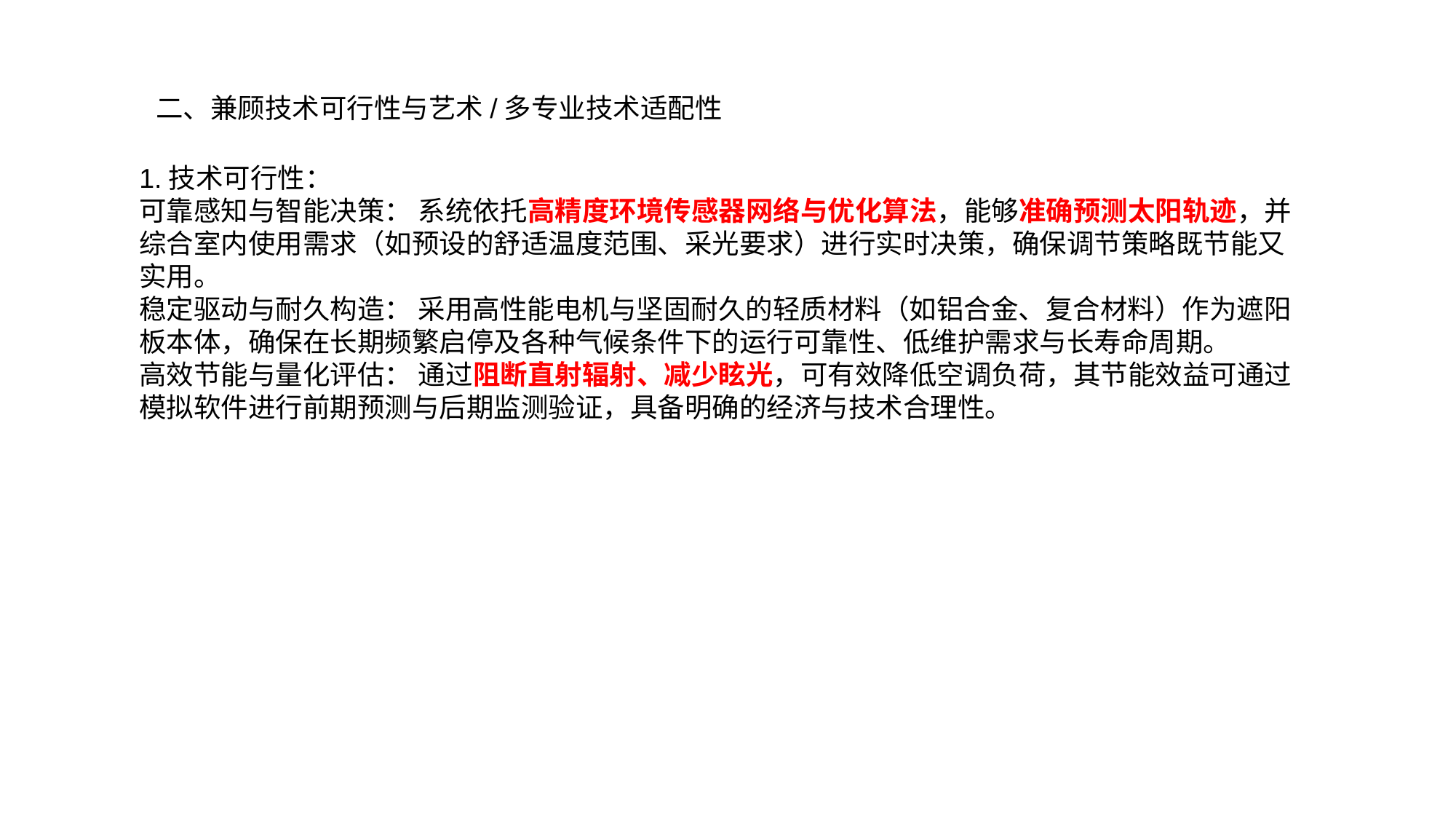

二、兼顾技术可行性与艺术/多专业技术适配性

1.技术可行性：
可靠感知与智能决策： 系统依托高精度环境传感器网络与优化算法，能够准确预测太阳轨迹，并综合室内使用需求（如预设的舒适温度范围、采光要求）进行实时决策，确保调节策略既节能又实用。
稳定驱动与耐久构造： 采用高性能电机与坚固耐久的轻质材料（如铝合金、复合材料）作为遮阳板本体，确保在长期频繁启停及各种气候条件下的运行可靠性、低维护需求与长寿命周期。
高效节能与量化评估： 通过阻断直射辐射、减少眩光，可有效降低空调负荷，其节能效益可通过模拟软件进行前期预测与后期监测验证，具备明确的经济与技术合理性。